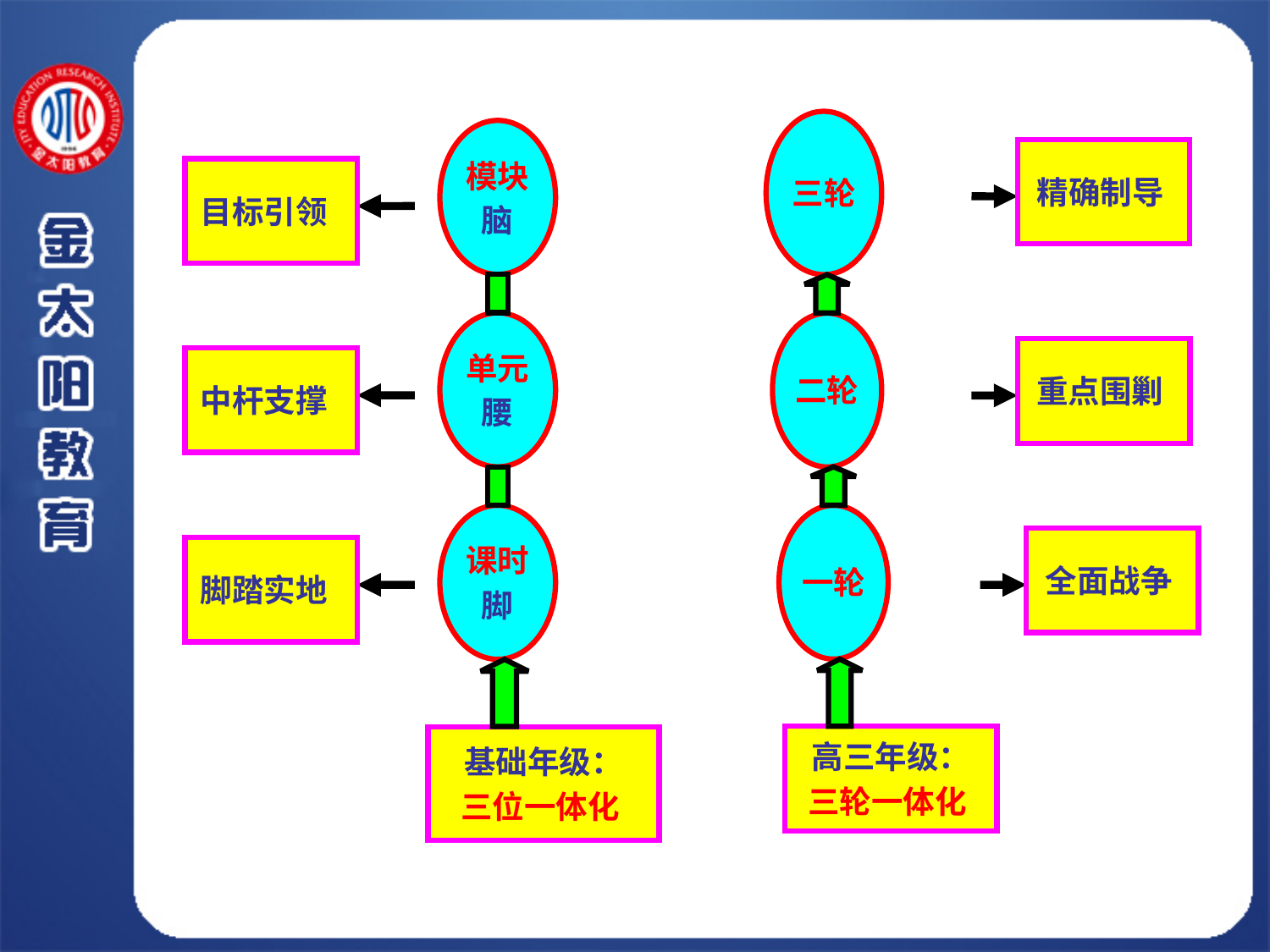

三轮

二轮

一轮

模块
脑

单元
腰

课时
脚

精确制导

目标引领

重点围剿

中杆支撑

全面战争

脚踏实地

高三年级：
三轮一体化
基础年级：
三位一体化